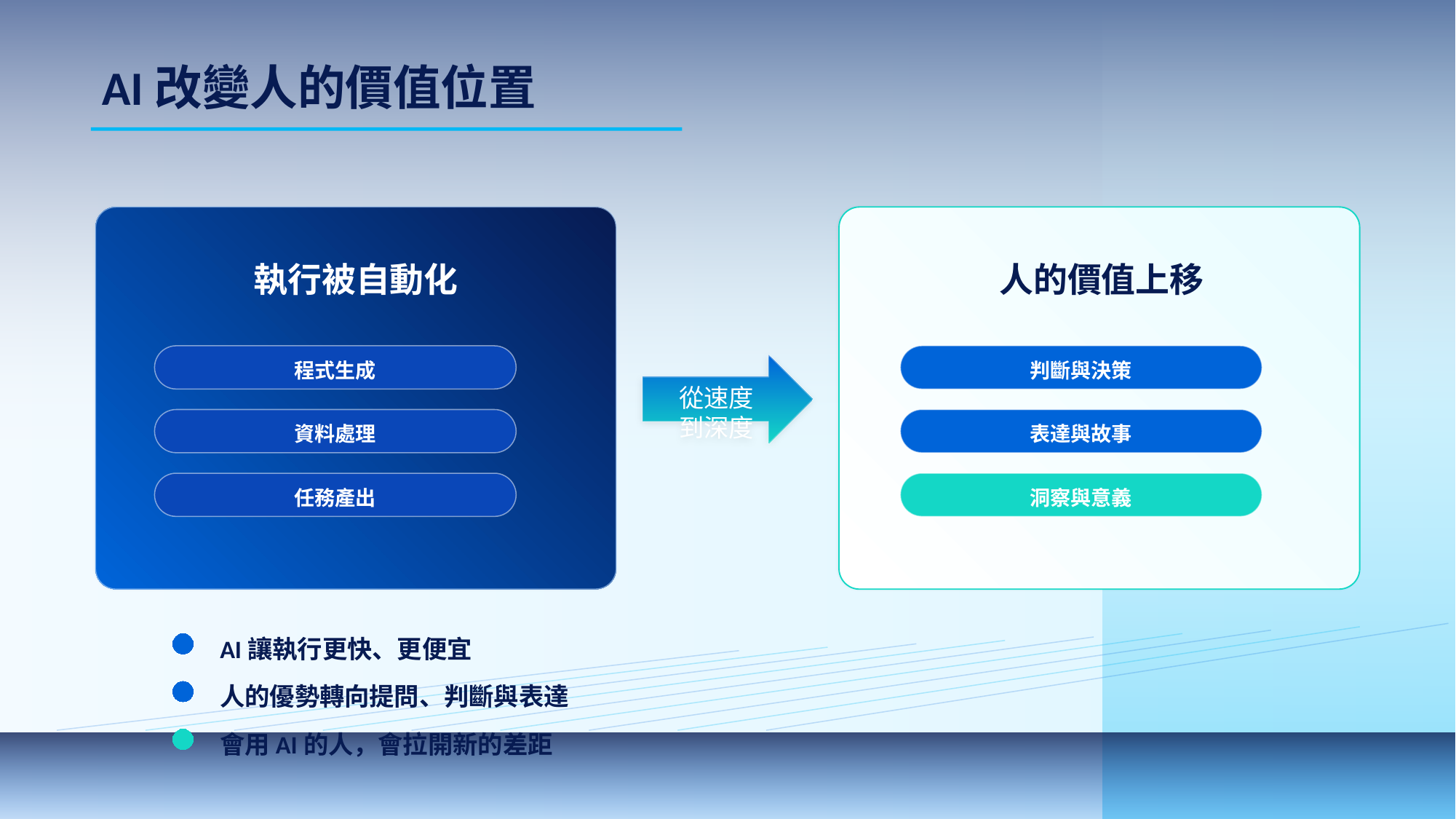

AI改變人的價值位置

執行被自動化
人的價值上移
程式生成
判斷與決策
從速度
到深度
資料處理
表達與故事
任務產出
洞察與意義
AI讓執行更快、更便宜

人的優勢轉向提問、判斷與表達

會用AI的人，會拉開新的差距